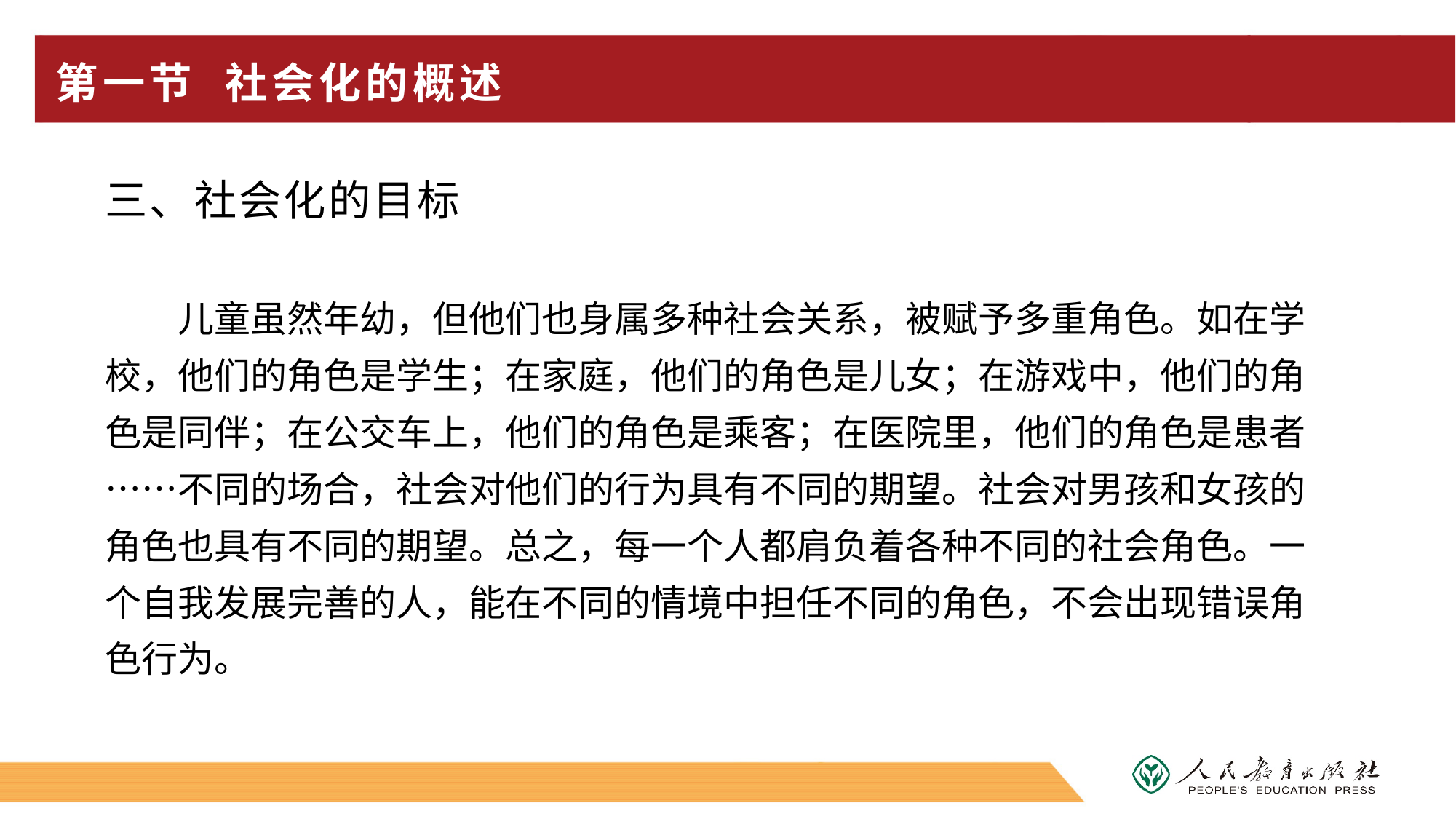

# 第一节  社会化的概述
三、社会化的目标
儿童虽然年幼，但他们也身属多种社会关系，被赋予多重角色。如在学校，他们的角色是学生；在家庭，他们的角色是儿女；在游戏中，他们的角色是同伴；在公交车上，他们的角色是乘客；在医院里，他们的角色是患者……不同的场合，社会对他们的行为具有不同的期望。社会对男孩和女孩的角色也具有不同的期望。总之，每一个人都肩负着各种不同的社会角色。一个自我发展完善的人，能在不同的情境中担任不同的角色，不会出现错误角色行为。